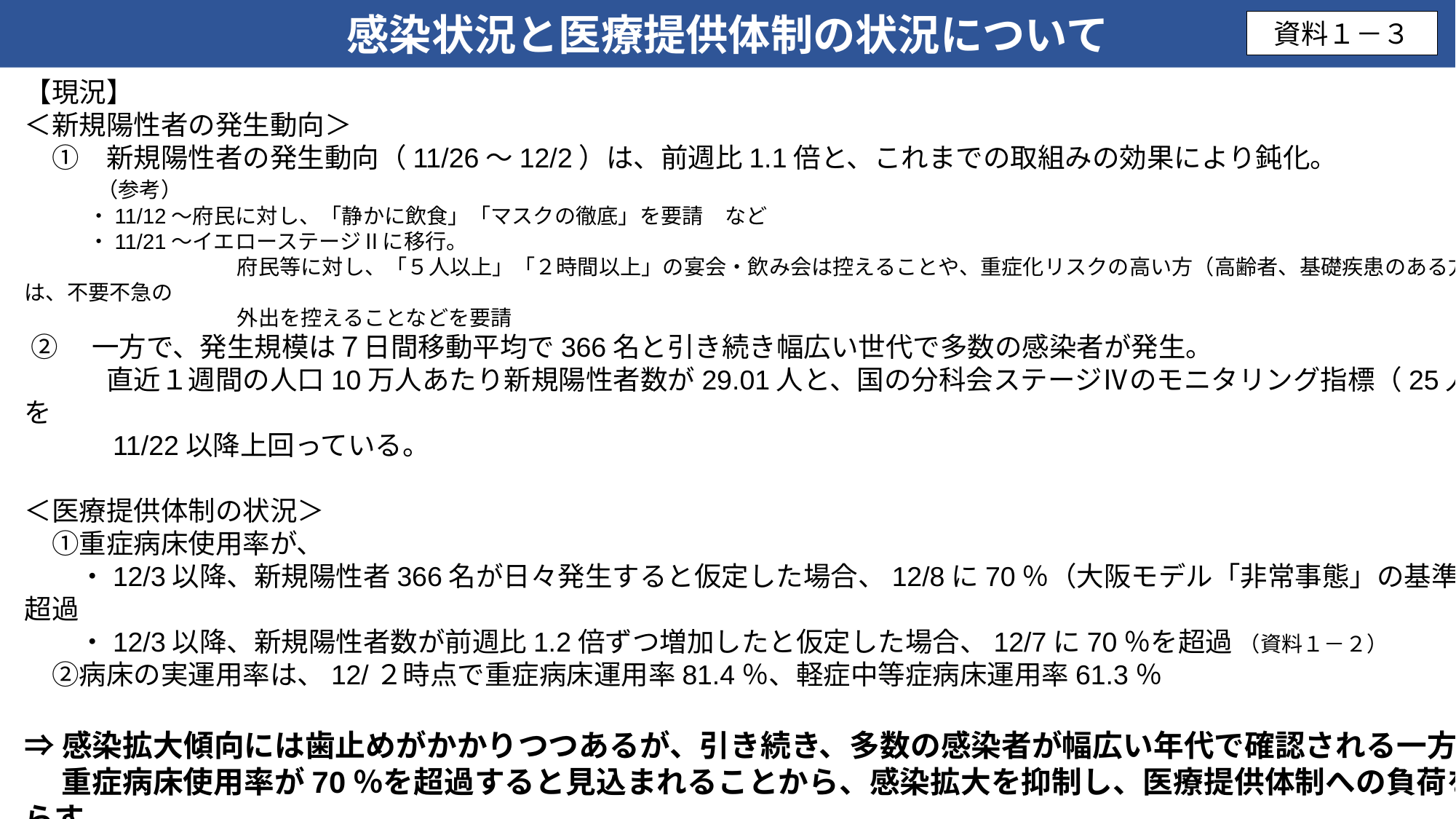

感染状況と医療提供体制の状況について
資料１－３
【現況】
＜新規陽性者の発生動向＞
　①　新規陽性者の発生動向（11/26～12/2）は、前週比1.1倍と、これまでの取組みの効果により鈍化。
　　　（参考）
　　　・11/12～府民に対し、「静かに飲食」「マスクの徹底」を要請　など
　　　・11/21～イエローステージⅡに移行。
　　　　　　　　　　府民等に対し、「５人以上」「２時間以上」の宴会・飲み会は控えることや、重症化リスクの高い方（高齢者、基礎疾患のある方等）は、不要不急の
　　　　　　　　　　外出を控えることなどを要請
 ②　一方で、発生規模は７日間移動平均で366名と引き続き幅広い世代で多数の感染者が発生。
　　　直近１週間の人口10万人あたり新規陽性者数が29.01人と、国の分科会ステージⅣのモニタリング指標（25人）を
　　　11/22以降上回っている。

＜医療提供体制の状況＞
　①重症病床使用率が、
　　・12/3以降、新規陽性者366名が日々発生すると仮定した場合、12/8に70％（大阪モデル「非常事態」の基準）を超過
　　・12/3以降、新規陽性者数が前週比1.2倍ずつ増加したと仮定した場合、12/7に70％を超過 （資料１－２）
　②病床の実運用率は、12/２時点で重症病床運用率81.4％、軽症中等症病床運用率61.3％

⇒感染拡大傾向には歯止めがかかりつつあるが、引き続き、多数の感染者が幅広い年代で確認される一方、
　 重症病床使用率が70％を超過すると見込まれることから、感染拡大を抑制し、医療提供体制への負荷を減らす
   必要がある。